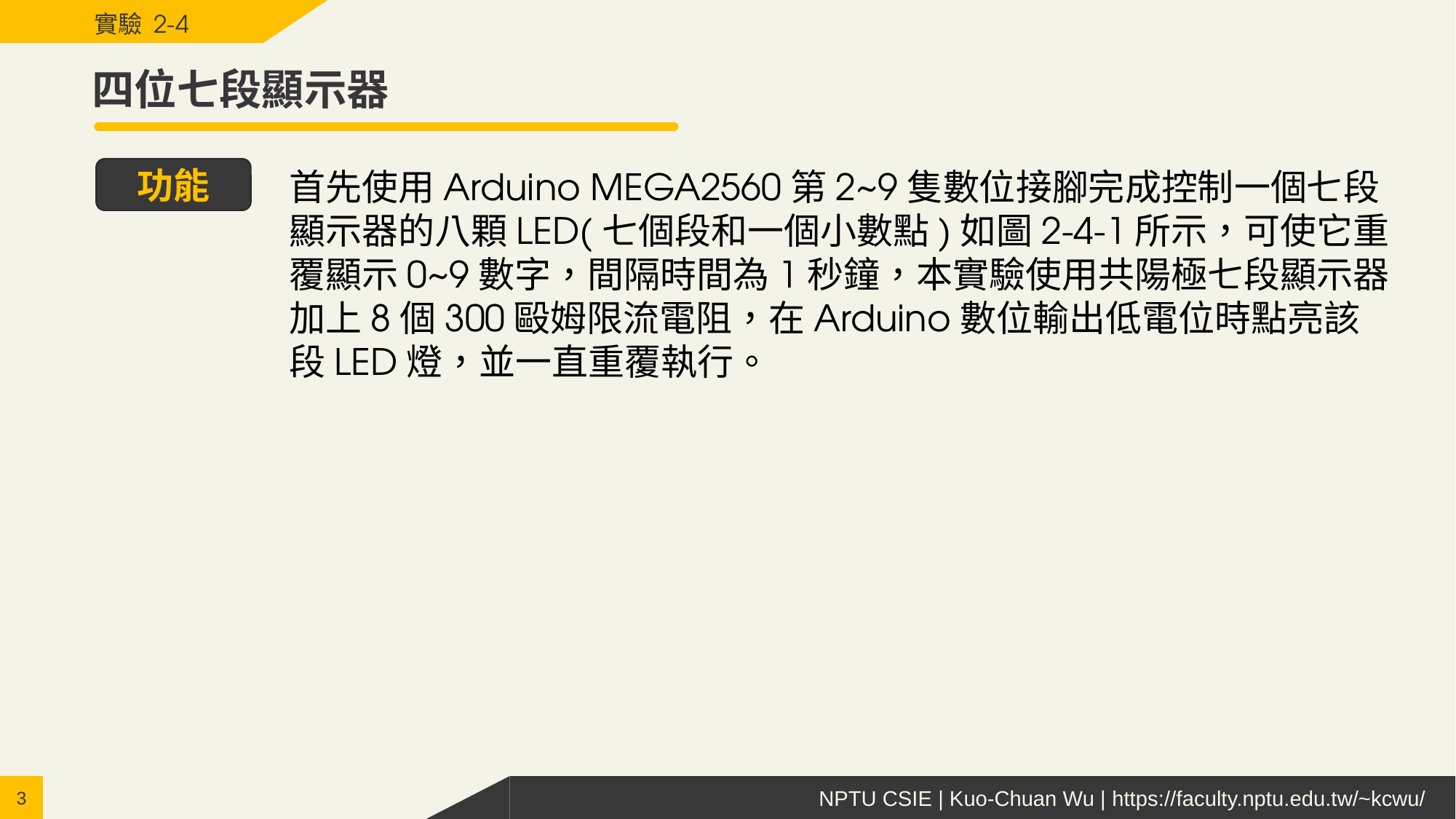

實驗 2-4
# 四位七段顯示器
功能
首先使用Arduino MEGA2560第2~9隻數位接腳完成控制一個七段顯示器的八顆LED(七個段和一個小數點)如圖2-4-1所示，可使它重覆顯示0~9數字，間隔時間為1秒鐘，本實驗使用共陽極七段顯示器加上8個300毆姆限流電阻，在Arduino數位輸出低電位時點亮該段LED燈，並一直重覆執行。